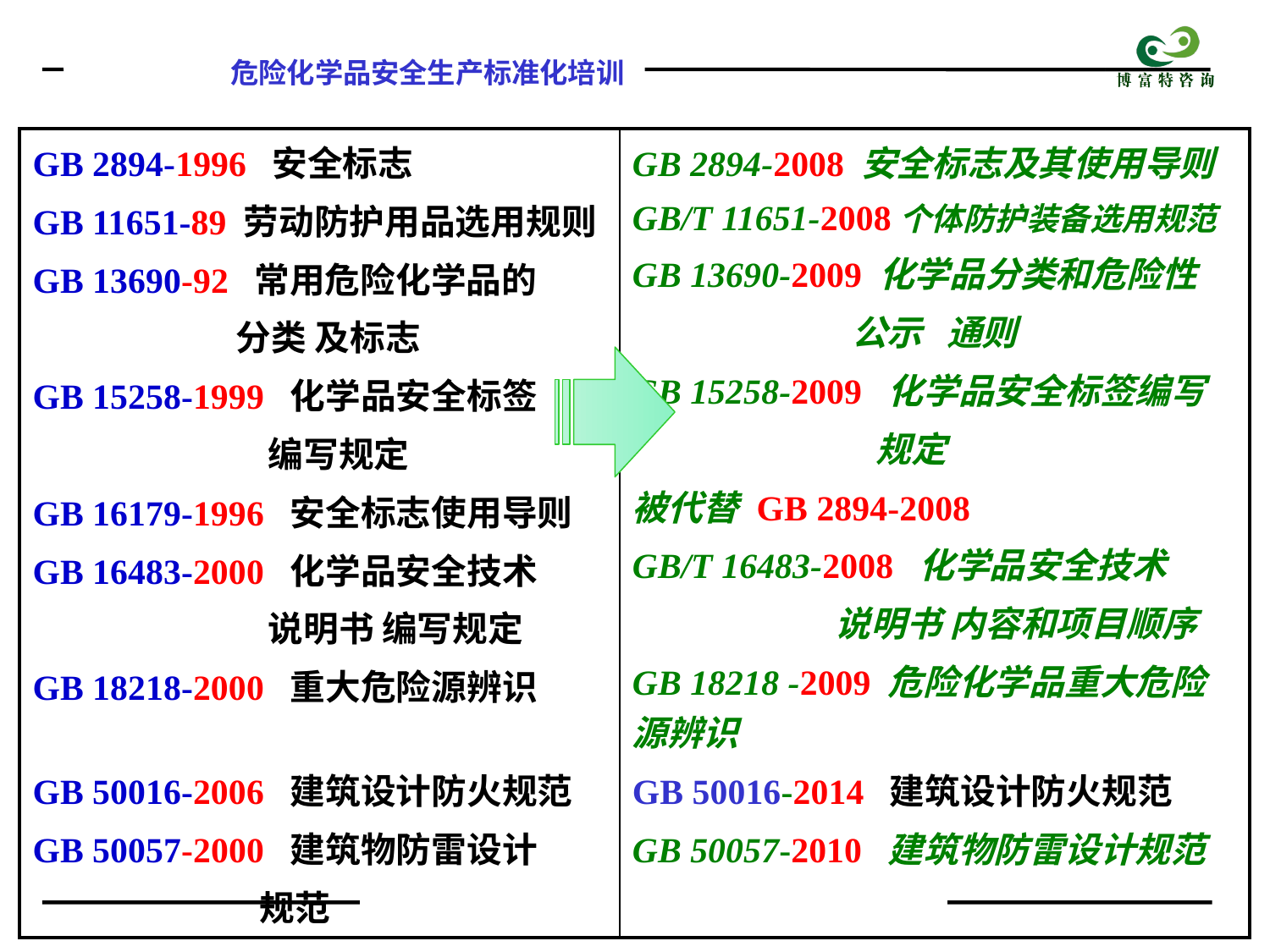

| GB 2894-1996 安全标志 GB 11651-89 劳动防护用品选用规则 GB 13690-92 常用危险化学品的 分类 及标志 GB 15258-1999 化学品安全标签 编写规定 GB 16179-1996 安全标志使用导则 GB 16483-2000 化学品安全技术 说明书 编写规定 GB 18218-2000 重大危险源辨识 GB 50016-2006 建筑设计防火规范 GB 50057-2000 建筑物防雷设计 规范 | GB 2894-2008 安全标志及其使用导则 GB/T 11651-2008个体防护装备选用规范 GB 13690-2009 化学品分类和危险性 公示 通则 GB 15258-2009 化学品安全标签编写 规定 被代替 GB 2894-2008 GB/T 16483-2008 化学品安全技术 说明书 内容和项目顺序 GB 18218 -2009 危险化学品重大危险源辨识 GB 50016-2014 建筑设计防火规范 GB 50057-2010 建筑物防雷设计规范 |
| --- | --- |